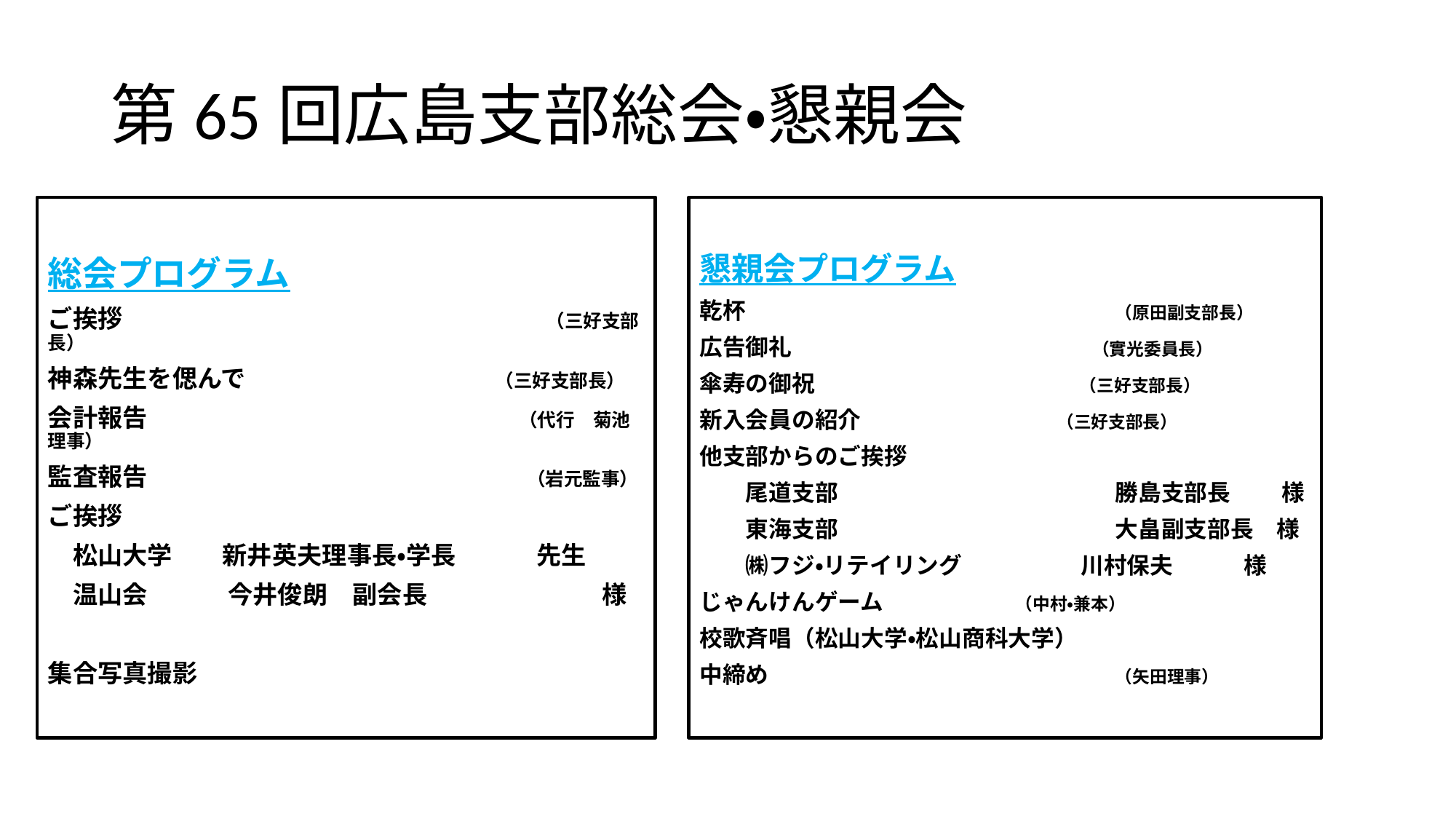

# 第65回広島支部総会・懇親会

総会プログラム
ご挨拶　　　　　　　　　　　　　　　　　（三好支部長）
神森先生を偲んで　　　　　　　　　　（三好支部長）
会計報告　　　　　　　　　　　　　　    （代行　菊池理事）
監査報告　　　　　　　　　　　　　　 　（岩元監事）
ご挨拶
　松山大学　　新井英夫理事長・学長　　　 先生
　温山会　　　 今井俊朗　副会長　　　　　　　様

集合写真撮影

懇親会プログラム
乾杯　　　　　　　　　　　　　　　　（原田副支部長）
広告御礼　　　　　　　　　　　　　（實光委員長）
傘寿の御祝　　　　　　　　　　　  （三好支部長）
新入会員の紹介　　　　　　　 　 （三好支部長）
他支部からのご挨拶
　　尾道支部　　　　　　　　　　　　勝島支部長　　 様
　　東海支部　　　　　　　　　　　　大畠副支部長　様
　　㈱フジ・リテイリング　　　　     川村保夫　         様
じゃんけんゲーム                         （中村・兼本）
校歌斉唱（松山大学・松山商科大学）
中締め　　　　　　　　　　　　　　　（矢田理事）